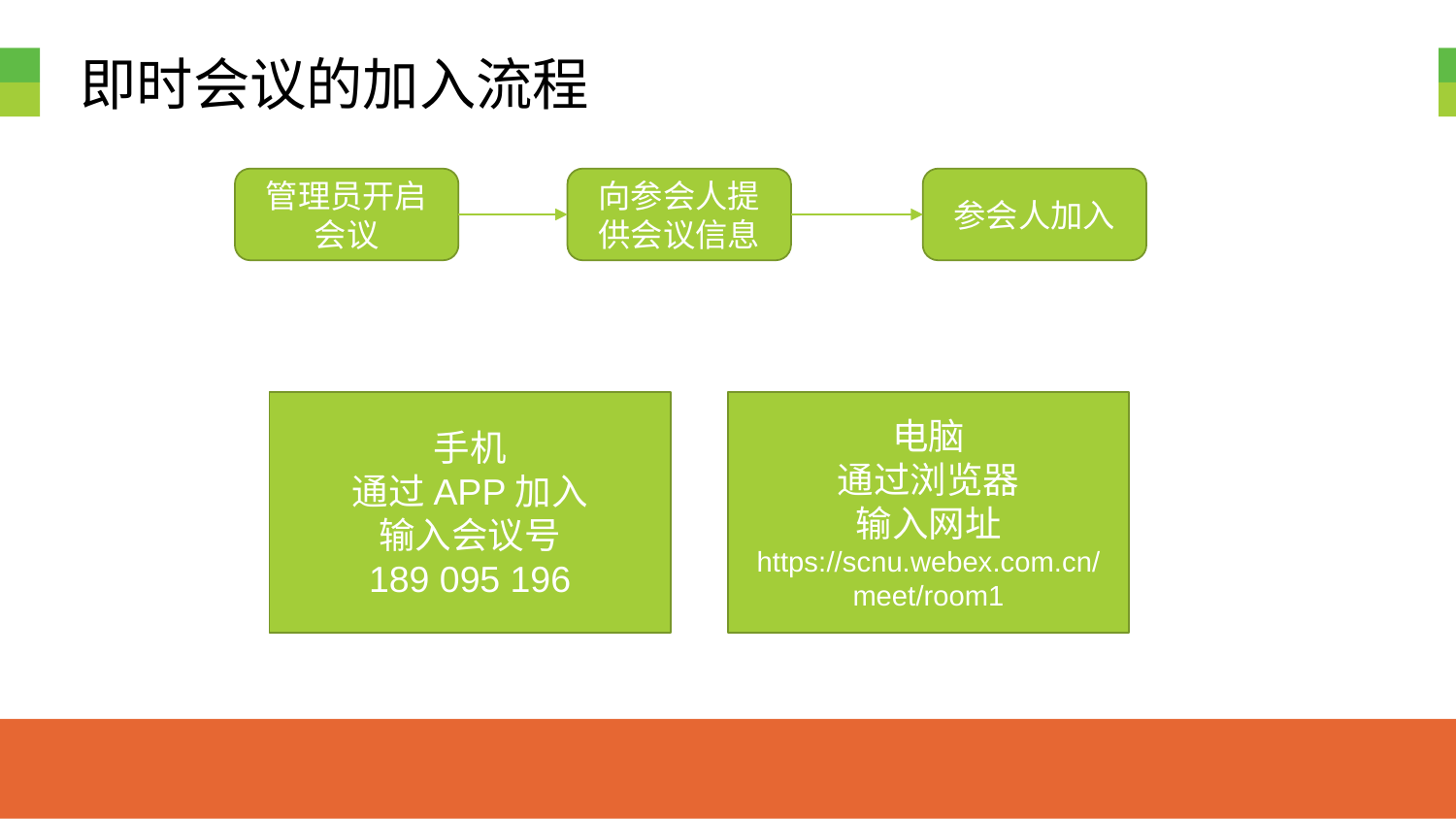

即时会议的加入流程
管理员开启会议
向参会人提供会议信息
参会人加入
电脑
通过浏览器
输入网址
https://scnu.webex.com.cn/meet/room1
手机
通过APP加入
输入会议号
189 095 196